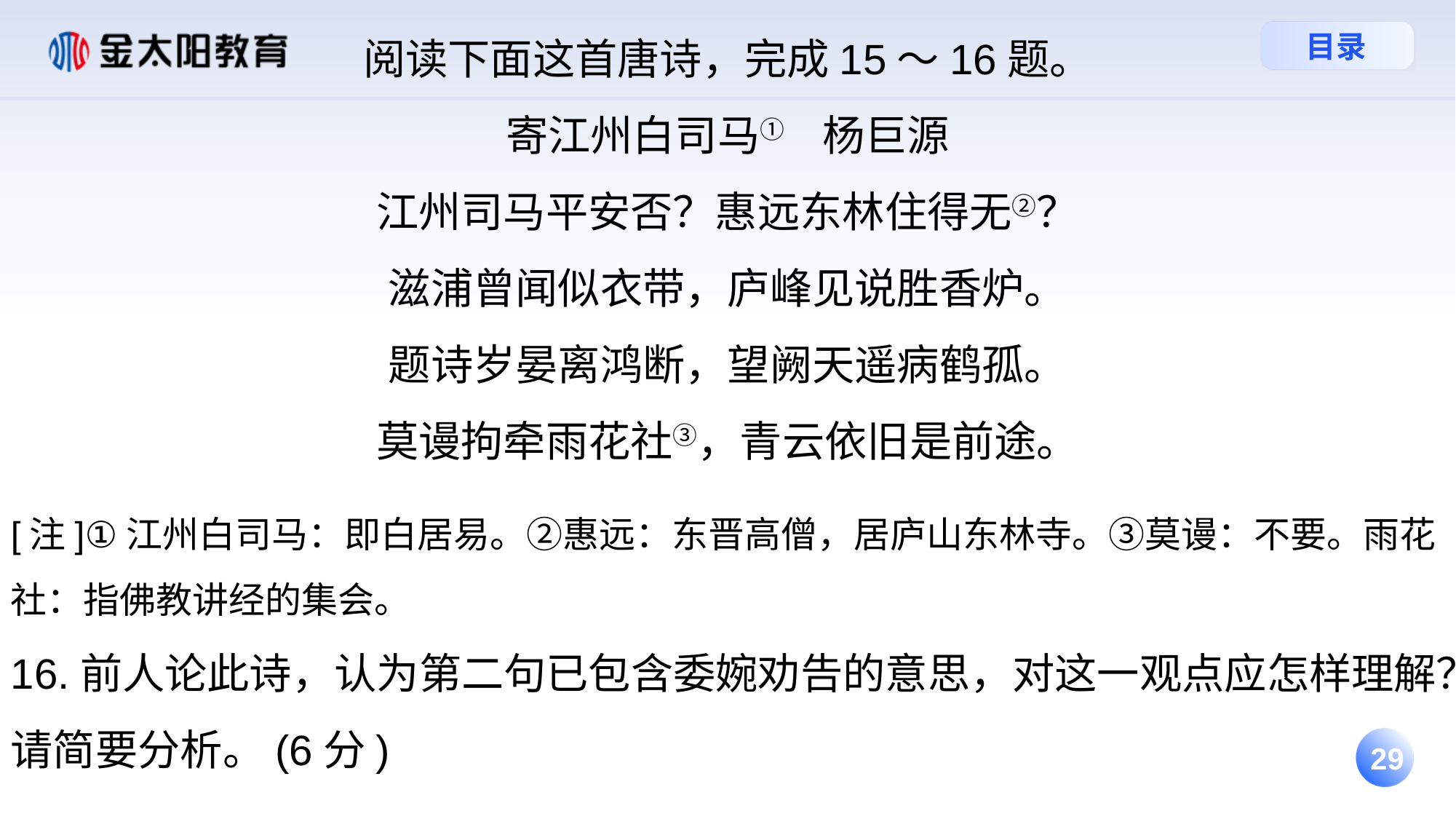

阅读下面这首唐诗，完成15～16题。
寄江州白司马①    杨巨源
江州司马平安否？惠远东林住得无②？
滋浦曾闻似衣带，庐峰见说胜香炉。
题诗岁晏离鸿断，望阙天遥病鹤孤。
莫谩拘牵雨花社③，青云依旧是前途。
[注]①江州白司马：即白居易。②惠远：东晋高僧，居庐山东林寺。③莫谩：不要。雨花社：指佛教讲经的集会。
16.前人论此诗，认为第二句已包含委婉劝告的意思，对这一观点应怎样理解？请简要分析。(6分)